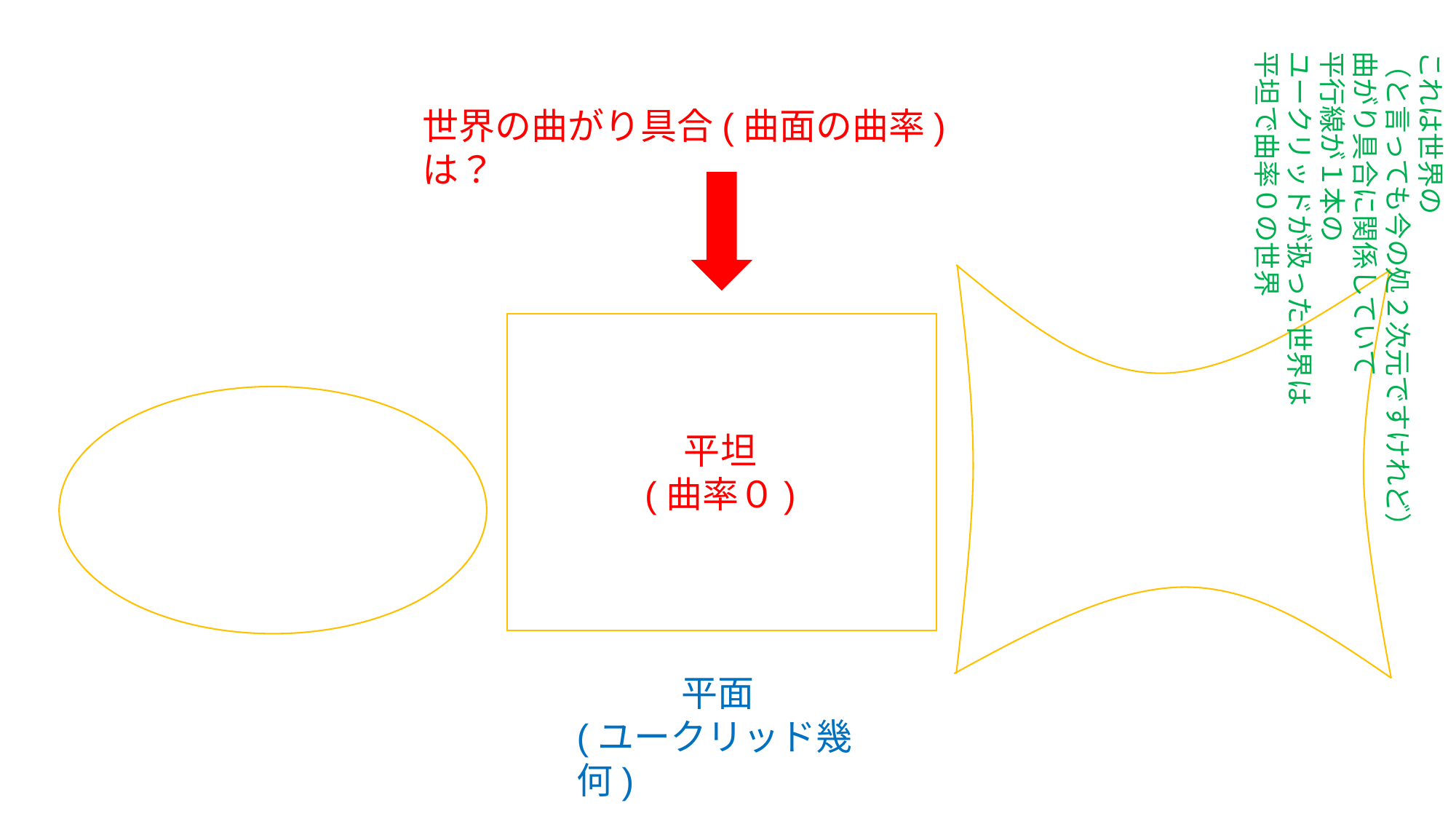

これは世界の
（と言っても今の処２次元ですけれど）
曲がり具合に関係していて
平行線が１本の
ユークリッドが扱った世界は
平坦で曲率０の世界
世界の曲がり具合(曲面の曲率)は？

平坦
(曲率０)

平面
(ユークリッド幾何)